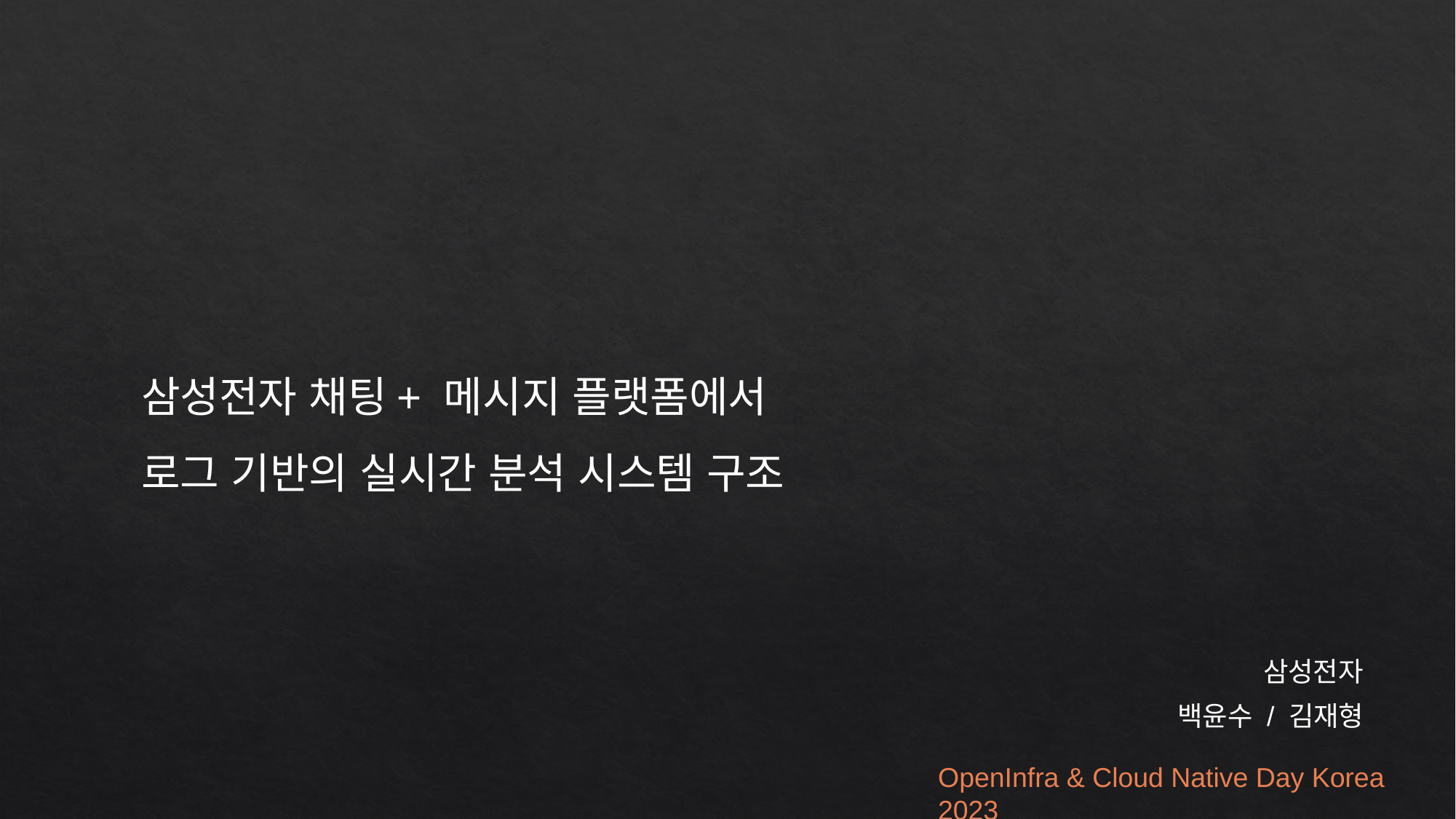

삼성전자 채팅+ 메시지 플랫폼에서
로그 기반의 실시간 분석 시스템 구조
삼성전자
백윤수 / 김재형